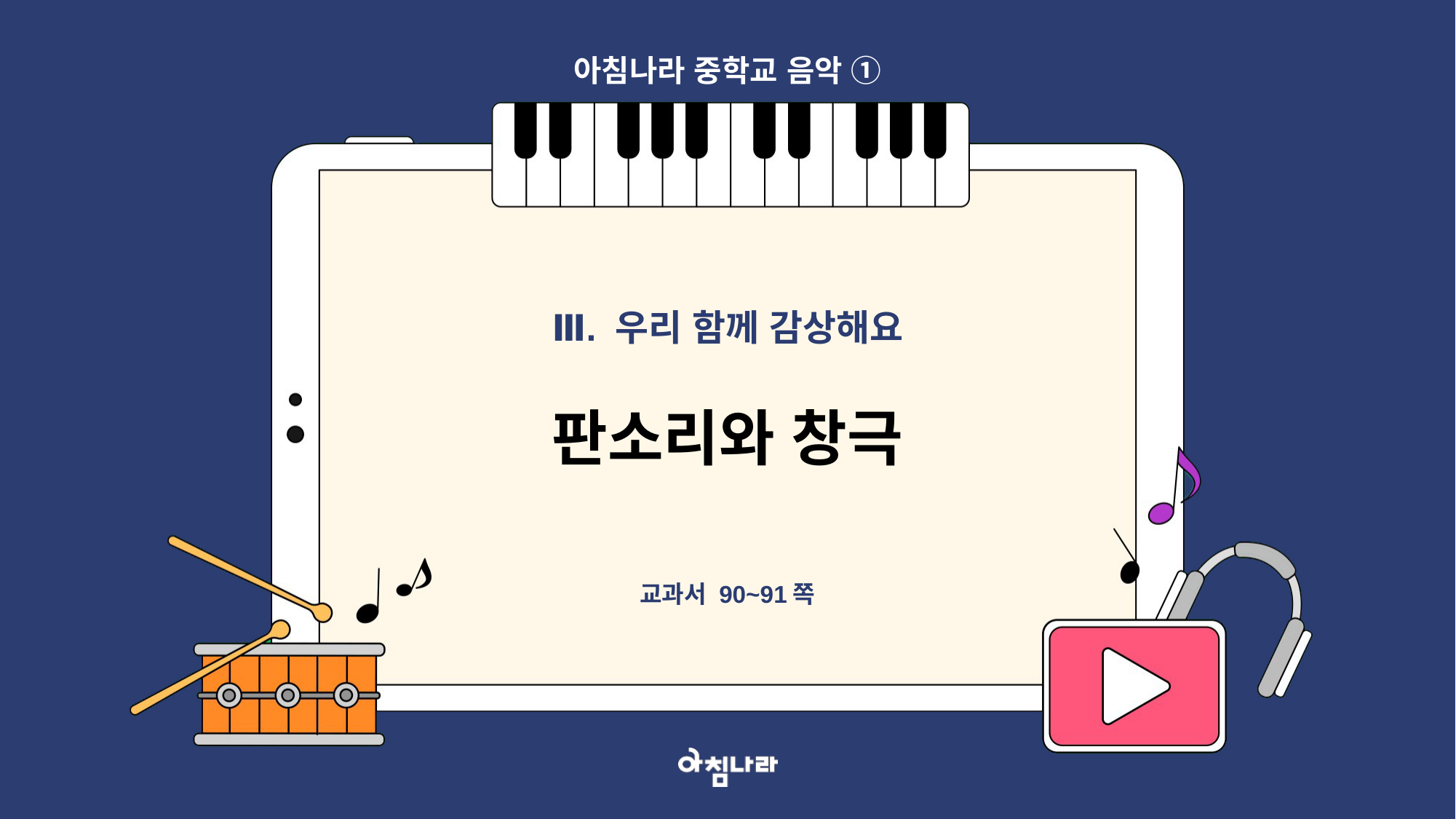

아침나라 중학교 음악 ①

Ⅲ. 우리 함께 감상해요
판소리와 창극
교과서 90~91쪽